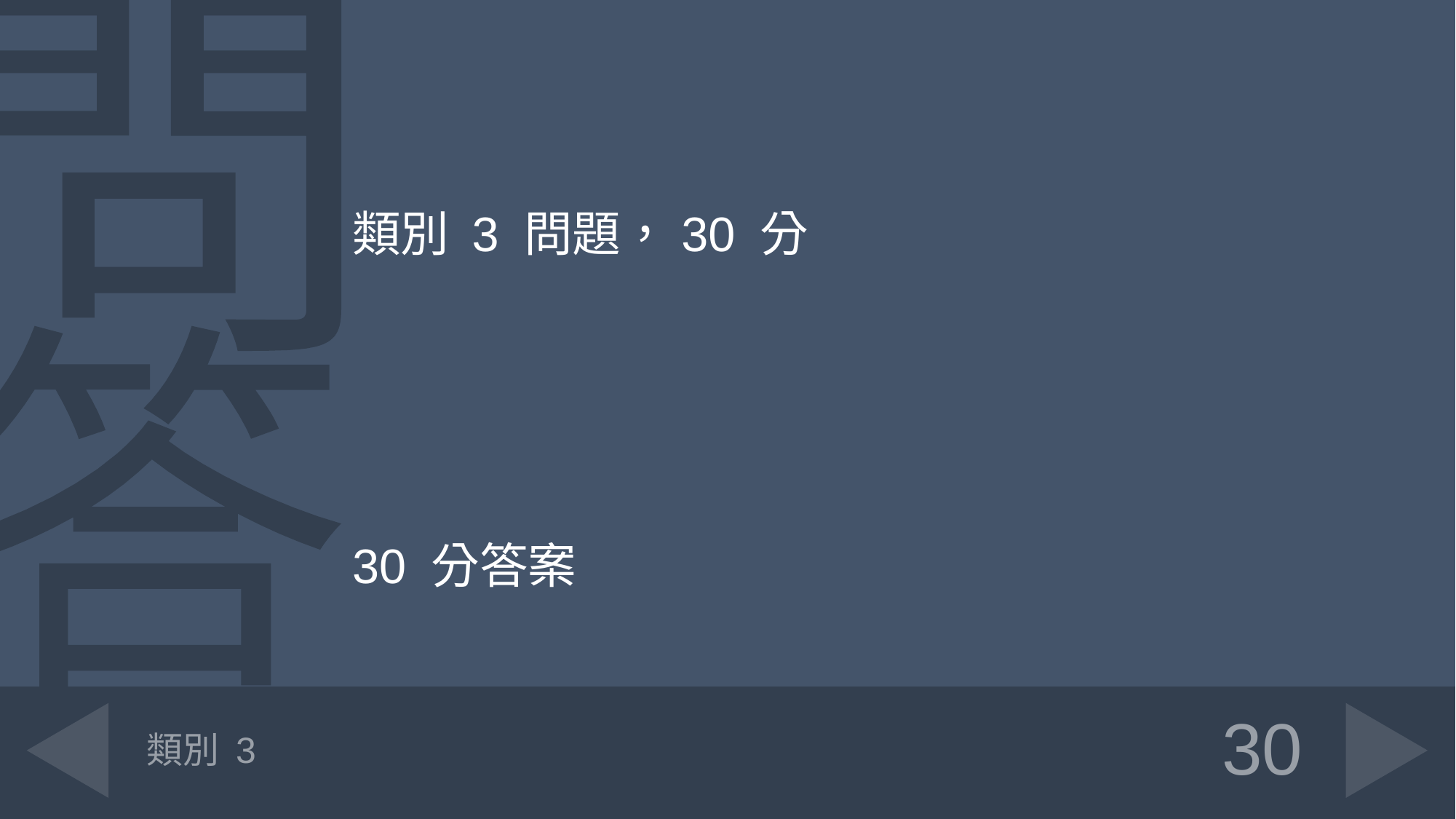

類別 3 問題，30 分
30 分答案
# 類別 3
30